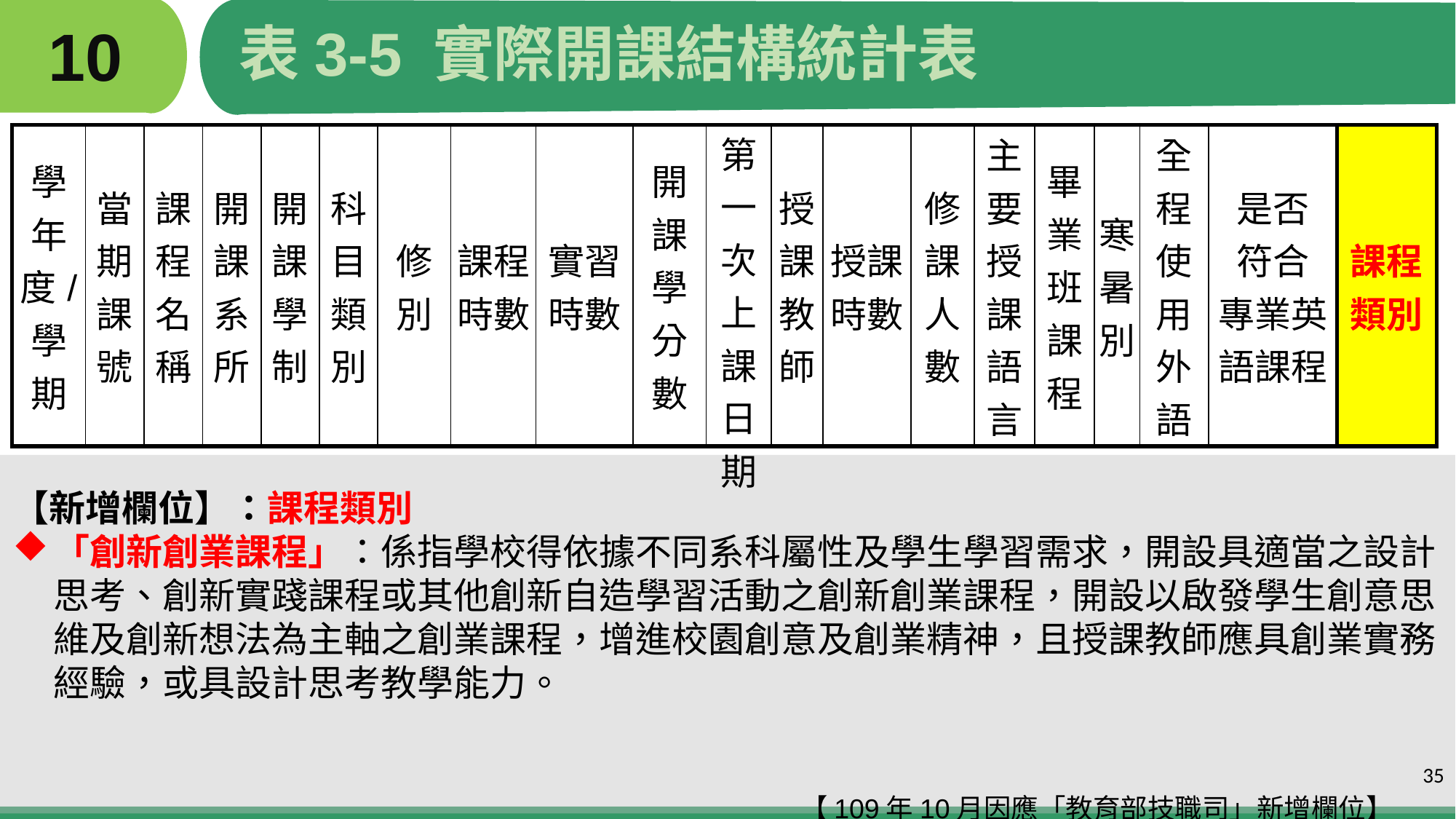

# 10
表3-5 實際開課結構統計表
| 學年度/ 學期 | 當期 課號 | 課程名稱 | 開課系所 | 開課學制 | 科目類別 | 修 別 | 課程時數 | 實習時數 | 開 課 學分數 | 第一次 上課日期 | 授課教師 | 授課 時數 | 修課 人數 | 主要授課語言 | 畢業班課程 | 寒暑別 | 全程使用外語 | 是否 符合 專業英語課程 | 課程 類別 |
| --- | --- | --- | --- | --- | --- | --- | --- | --- | --- | --- | --- | --- | --- | --- | --- | --- | --- | --- | --- |
【新增欄位】：課程類別
「創新創業課程」：係指學校得依據不同系科屬性及學生學習需求，開設具適當之設計思考、創新實踐課程或其他創新自造學習活動之創新創業課程，開設以啟發學生創意思維及創新想法為主軸之創業課程，增進校園創意及創業精神，且授課教師應具創業實務經驗，或具設計思考教學能力。

                                                                                                                      【109年10月因應「教育部技職司」新增欄位】

35